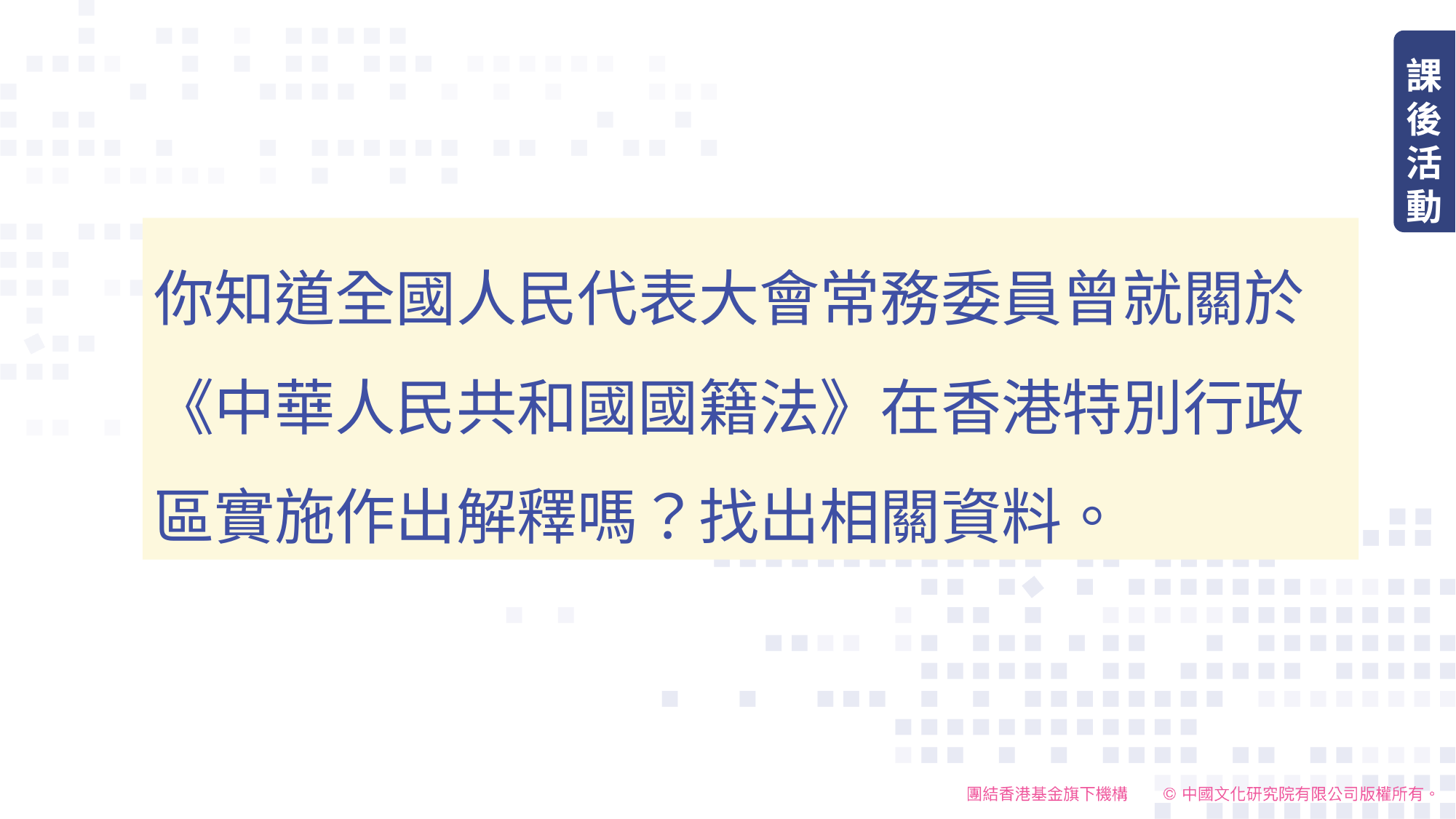

課後活動

你知道全國人民代表大會常務委員曾就關於《中華人民共和國國籍法》在香港特別行政區實施作出解釋嗎？找出相關資料。